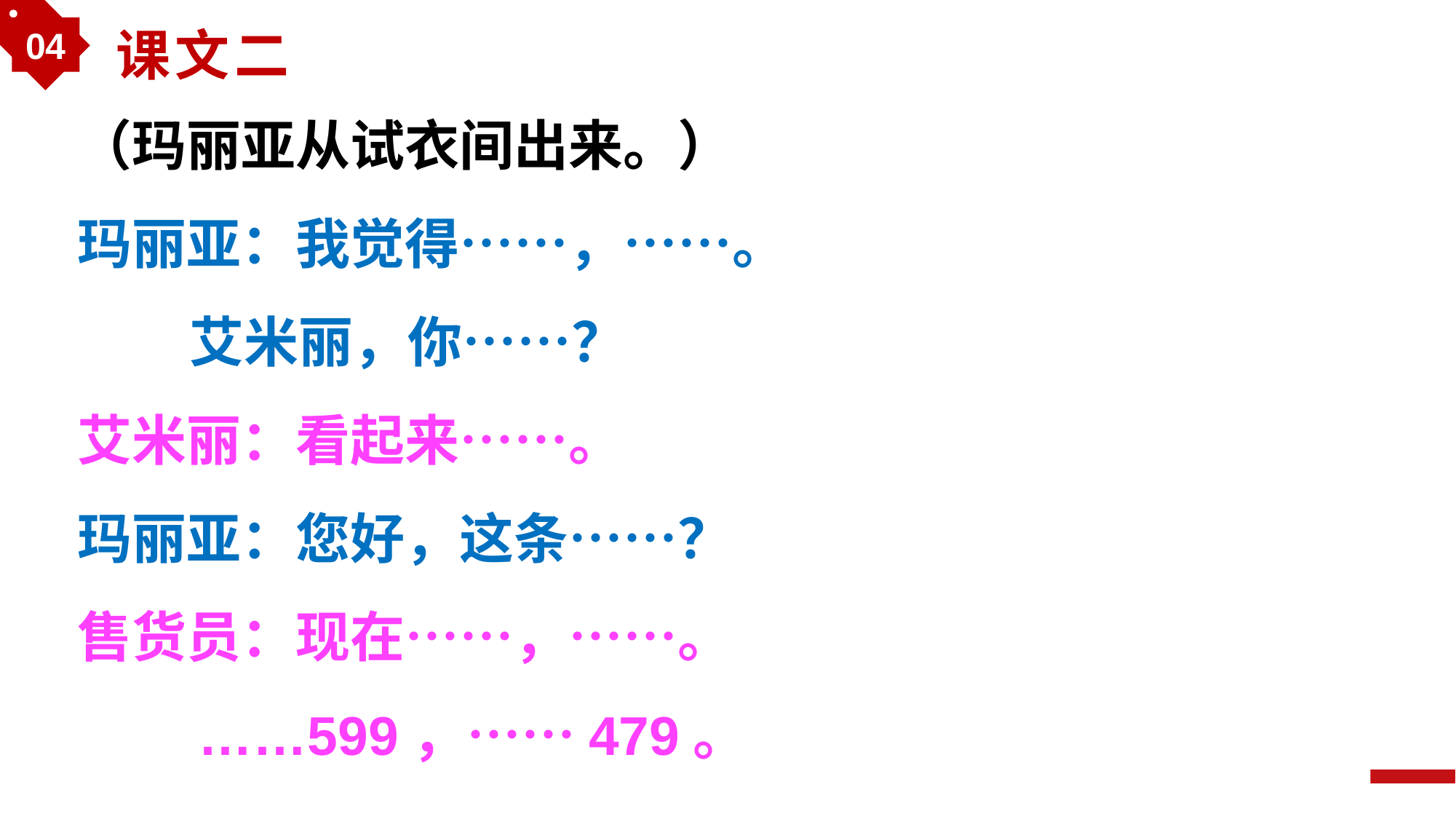

04
课文二
（玛丽亚从试衣间出来。）
玛丽亚：我觉得……，……。
        艾米丽，你……？
艾米丽：看起来……。
玛丽亚：您好，这条……？
售货员：现在……，……。
        ……599，……479。